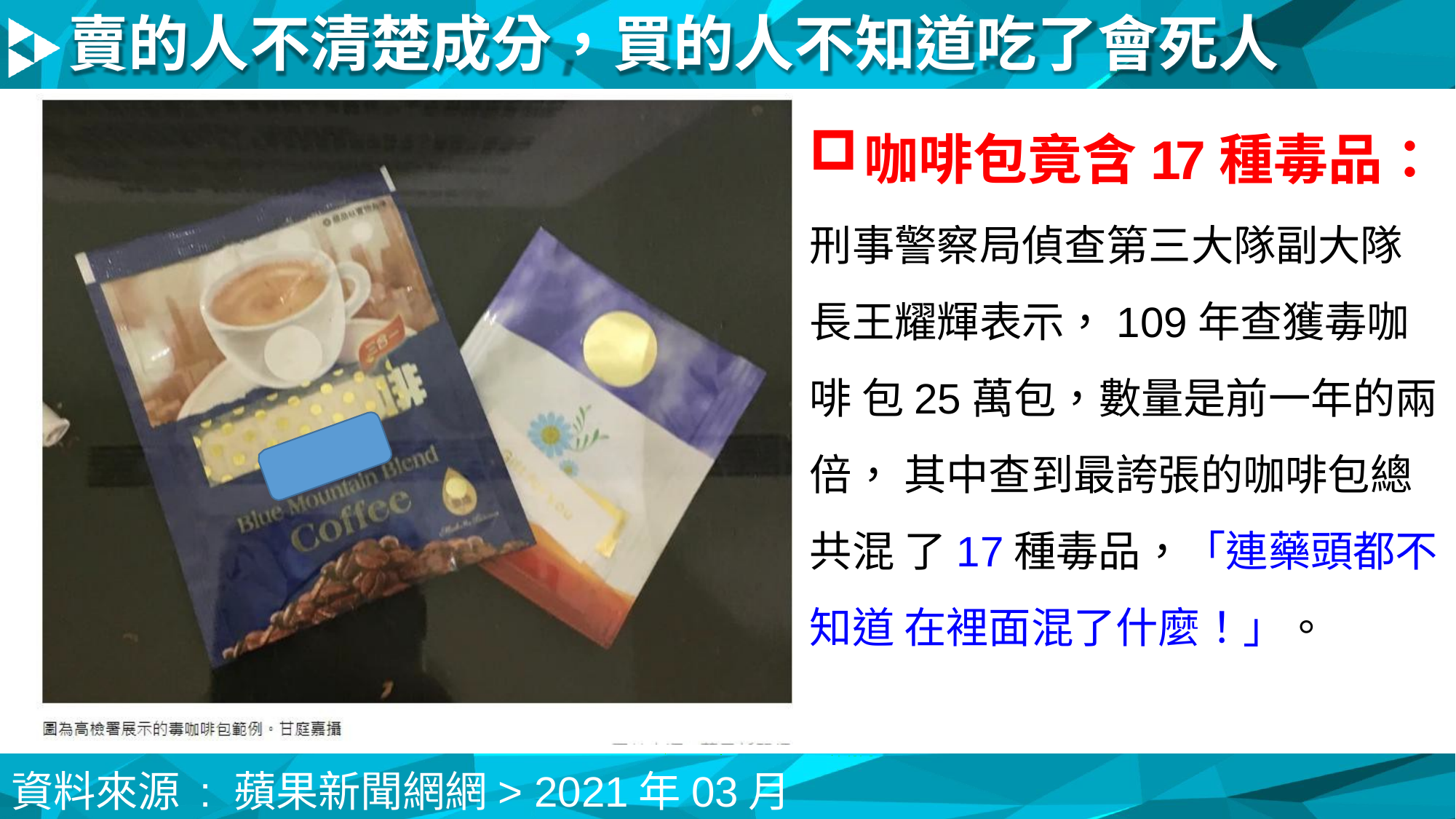

# 賣的人不清楚成分，買的人不知道吃了會死人
咖啡包竟含17種毒品：
刑事警察局偵查第三大隊副大隊 長王耀輝表示，109年查獲毒咖啡 包25萬包，數量是前一年的兩倍， 其中查到最誇張的咖啡包總共混 了17種毒品，「連藥頭都不知道 在裡面混了什麼！」。

資料來源 : 蘋果新聞網網> 2021年03月30日